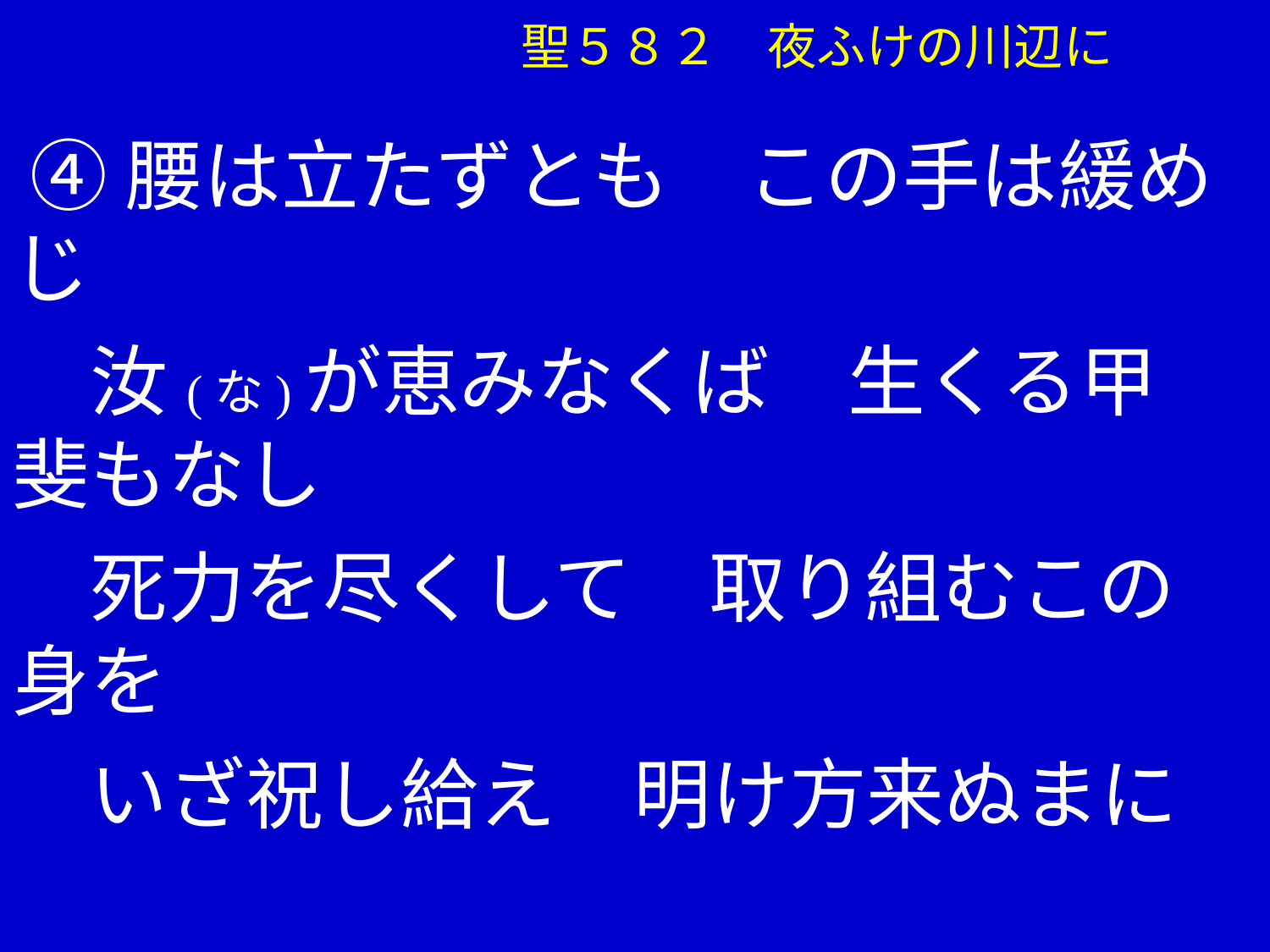

聖５８２　夜ふけの川辺に
 ④腰は立たずとも　この手は緩めじ
　汝(な)が恵みなくば　生くる甲斐もなし
　死力を尽くして　取り組むこの身を
　いざ祝し給え　明け方来ぬまに